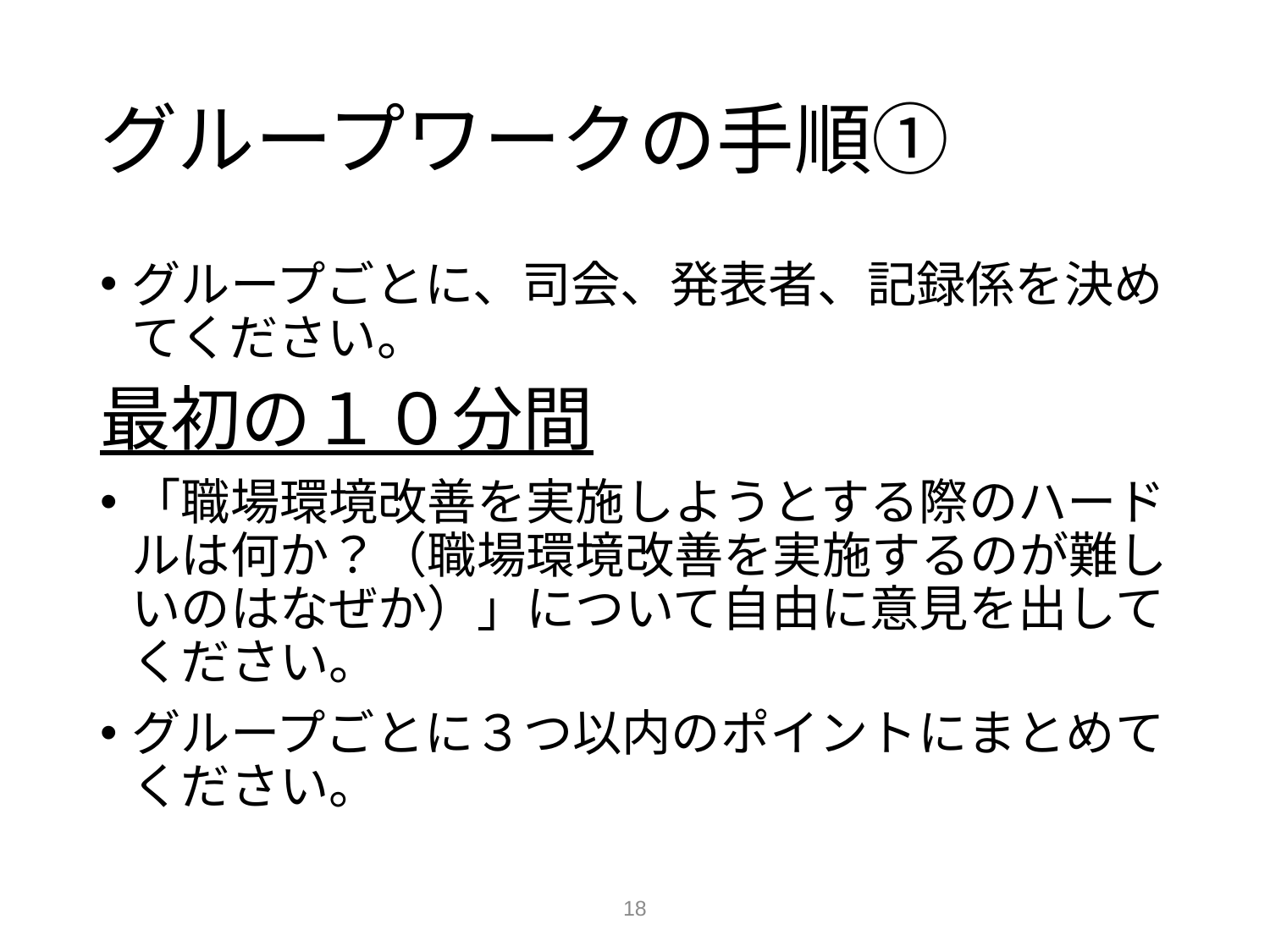

# グループワークの手順①
グループごとに、司会、発表者、記録係を決めてください。
最初の１０分間
「職場環境改善を実施しようとする際のハードルは何か？（職場環境改善を実施するのが難しいのはなぜか）」について自由に意見を出してください。
グループごとに３つ以内のポイントにまとめてください。

18